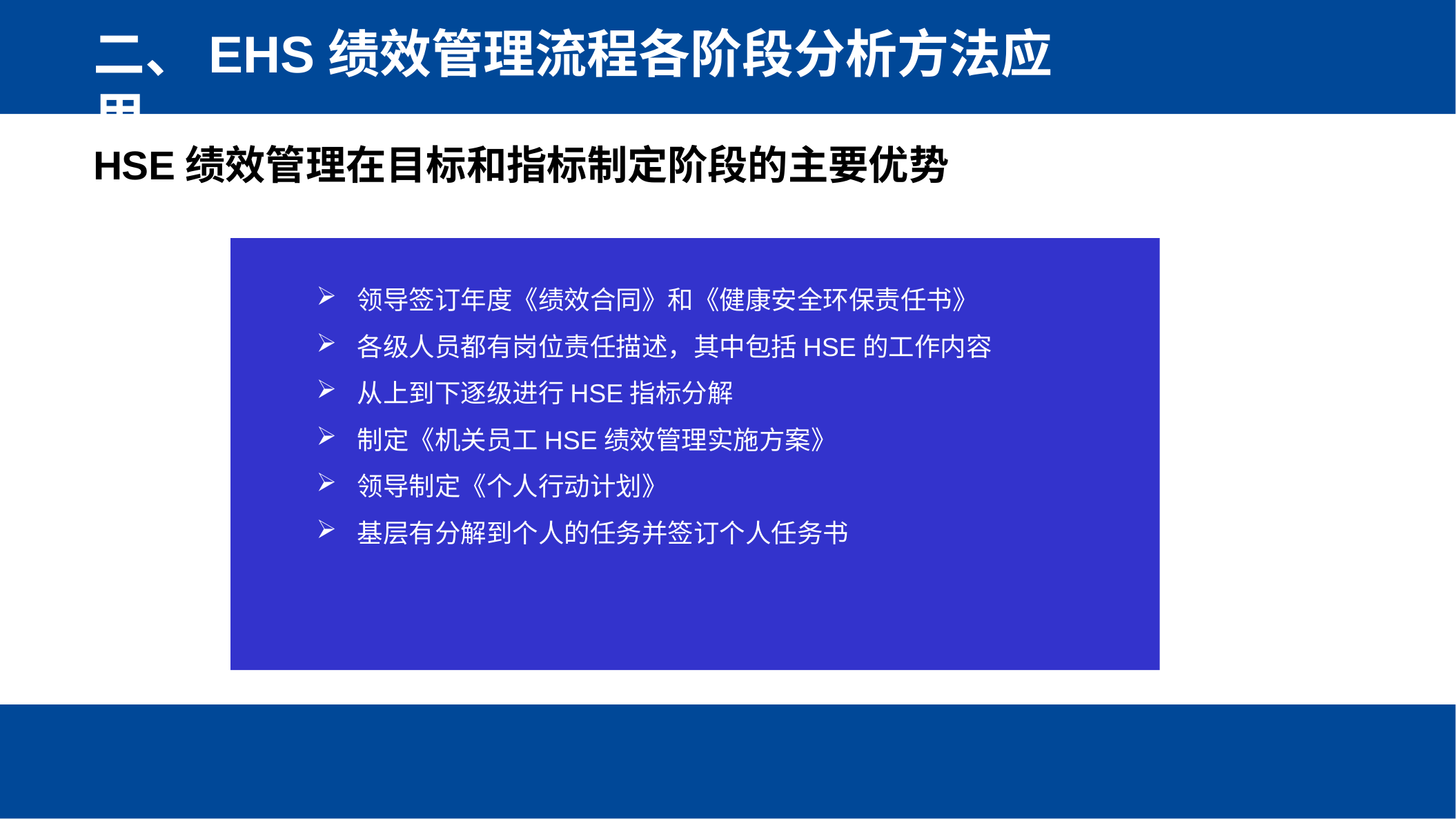

二、EHS绩效管理流程各阶段分析方法应用
HSE绩效管理在目标和指标制定阶段的主要优势

领导签订年度《绩效合同》和《健康安全环保责任书》
各级人员都有岗位责任描述，其中包括HSE的工作内容
从上到下逐级进行HSE指标分解
制定《机关员工HSE绩效管理实施方案》
领导制定《个人行动计划》
基层有分解到个人的任务并签订个人任务书